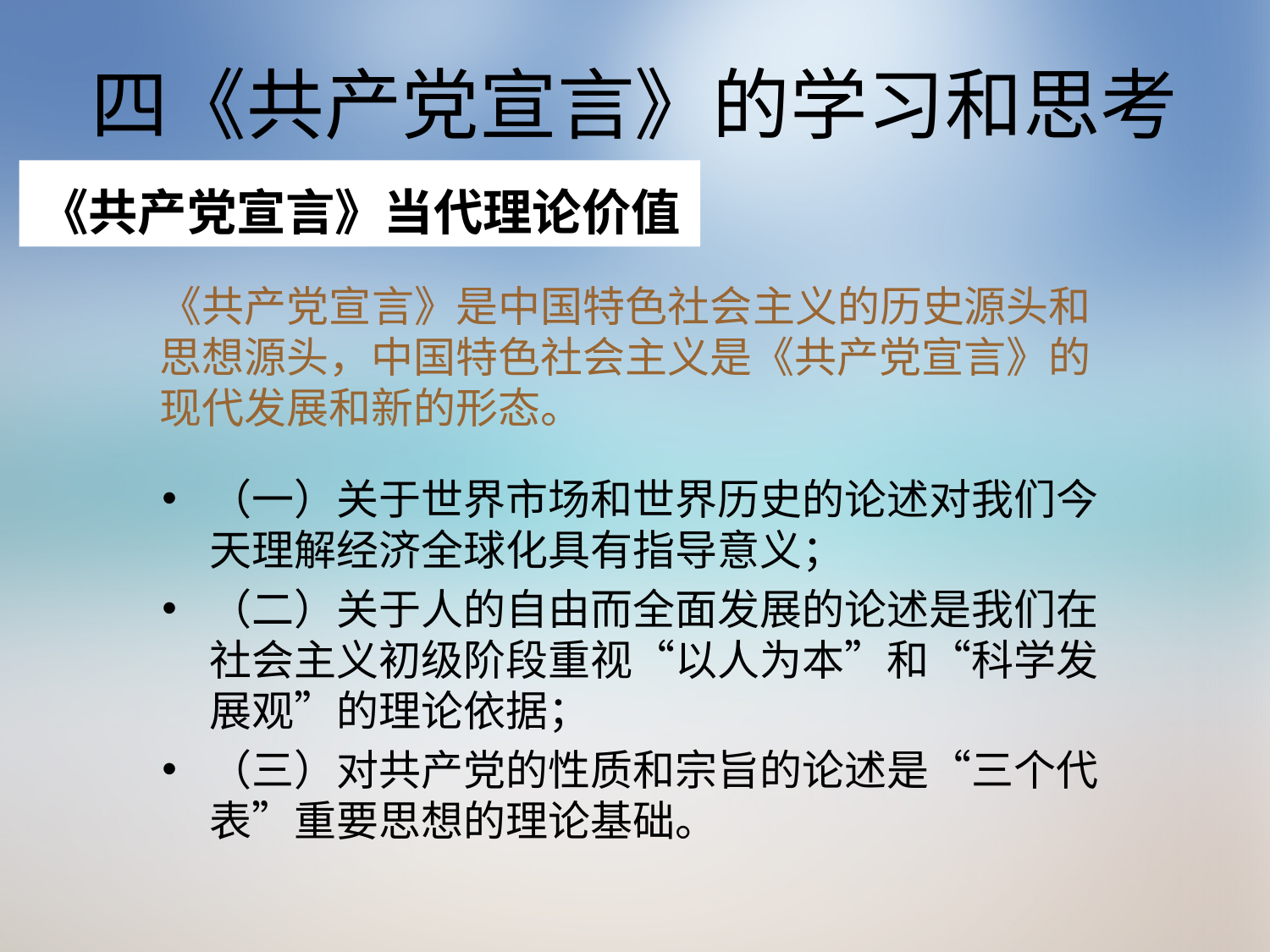

# 四《共产党宣言》的学习和思考
《共产党宣言》当代理论价值
《共产党宣言》是中国特色社会主义的历史源头和思想源头，中国特色社会主义是《共产党宣言》的现代发展和新的形态。
（一）关于世界市场和世界历史的论述对我们今天理解经济全球化具有指导意义；
（二）关于人的自由而全面发展的论述是我们在社会主义初级阶段重视“以人为本”和“科学发展观”的理论依据；
（三）对共产党的性质和宗旨的论述是“三个代表”重要思想的理论基础。